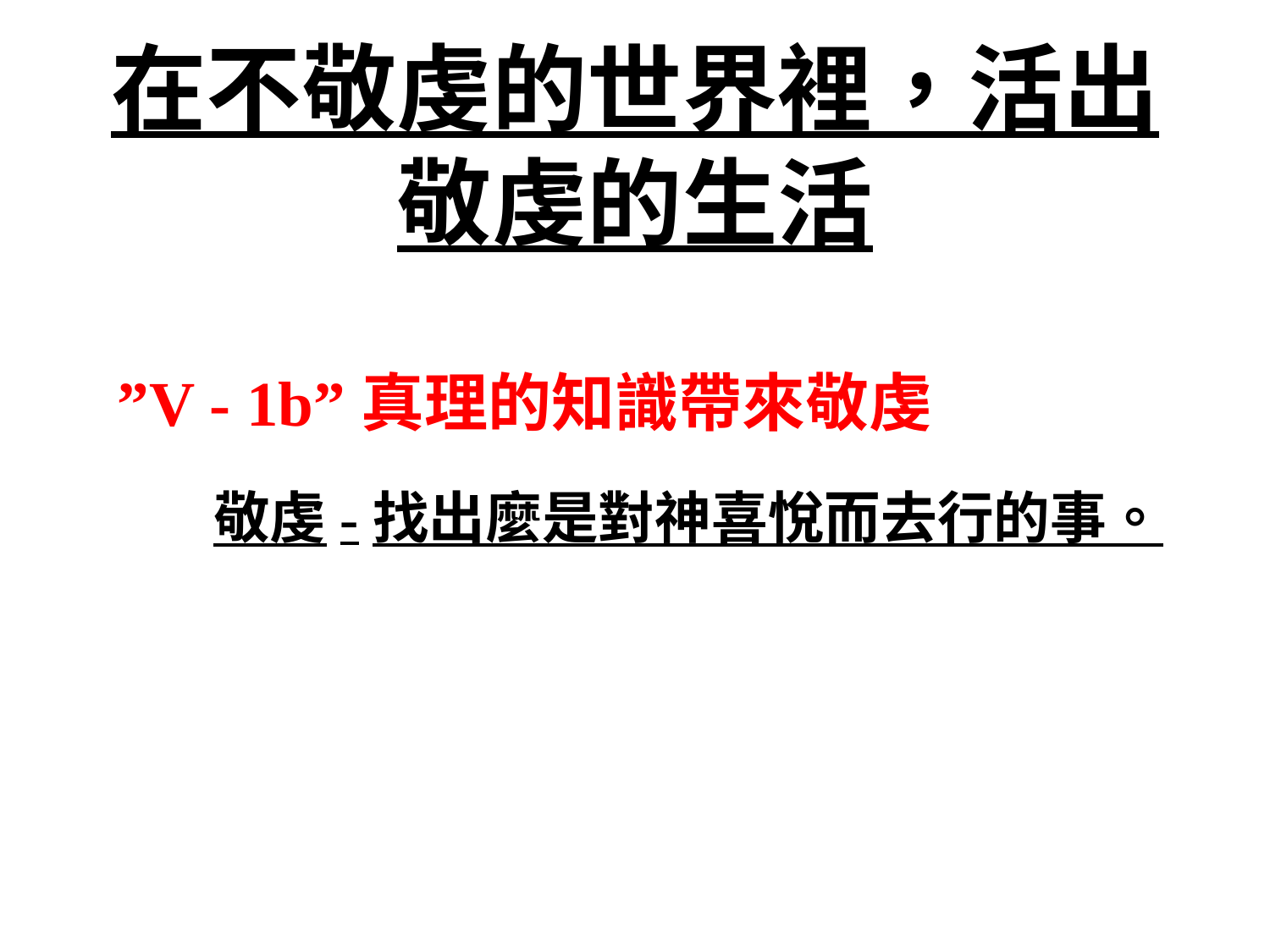

# 在不敬虔的世界裡，活出敬虔的生活
”V - 1b”真理的知識帶來敬虔
敬虔-找出麼是對神喜悅而去行的事。